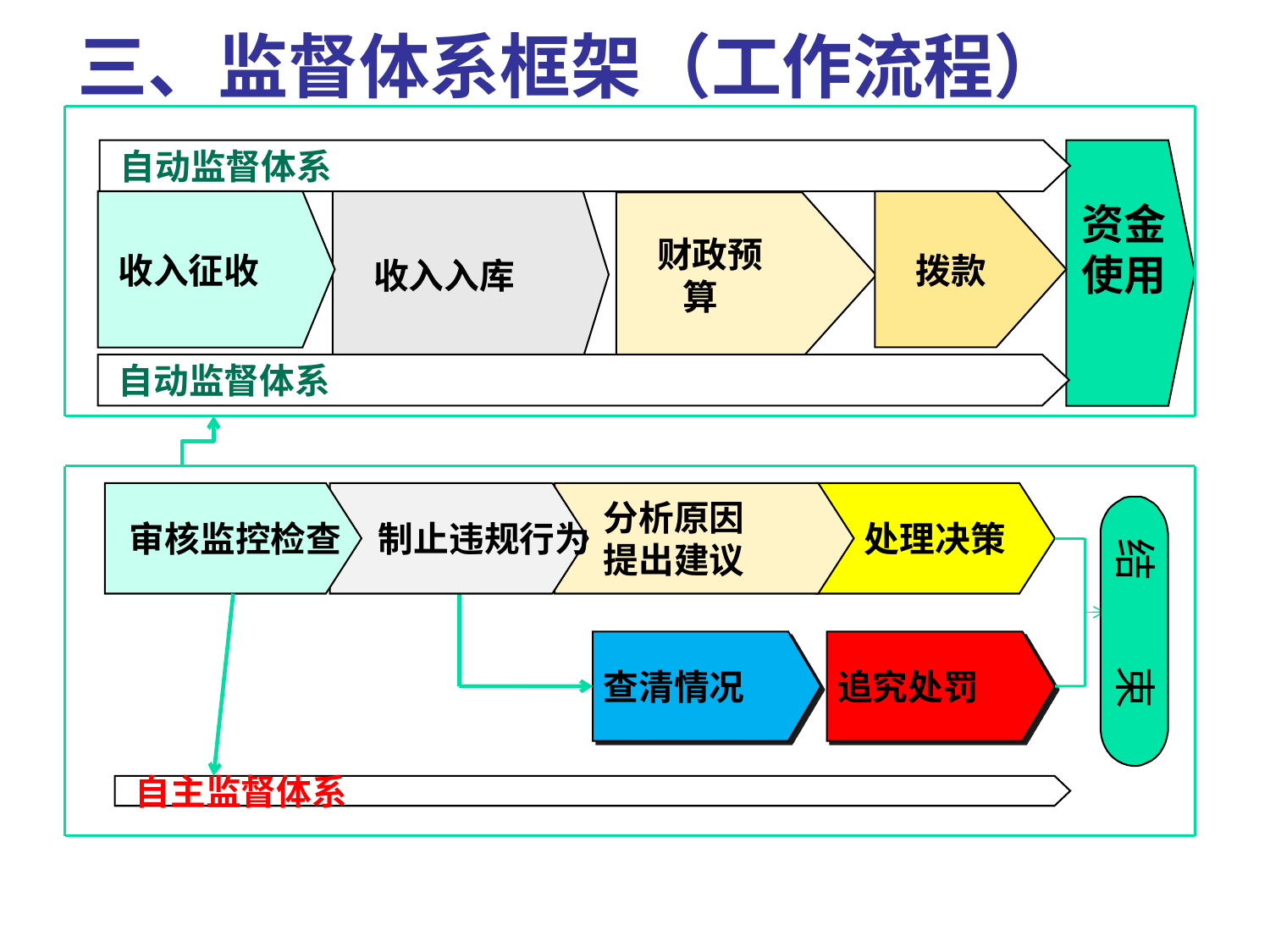

三、监督体系框架（工作流程）
自动监督体系

收入征收
收入入库
资金
使用
财政预算
自动监督体系
拨款
审核监控检查
制止违规行为
分析原因
提出建议
处理决策
查清情况
追究处罚

结         束
自主监督体系